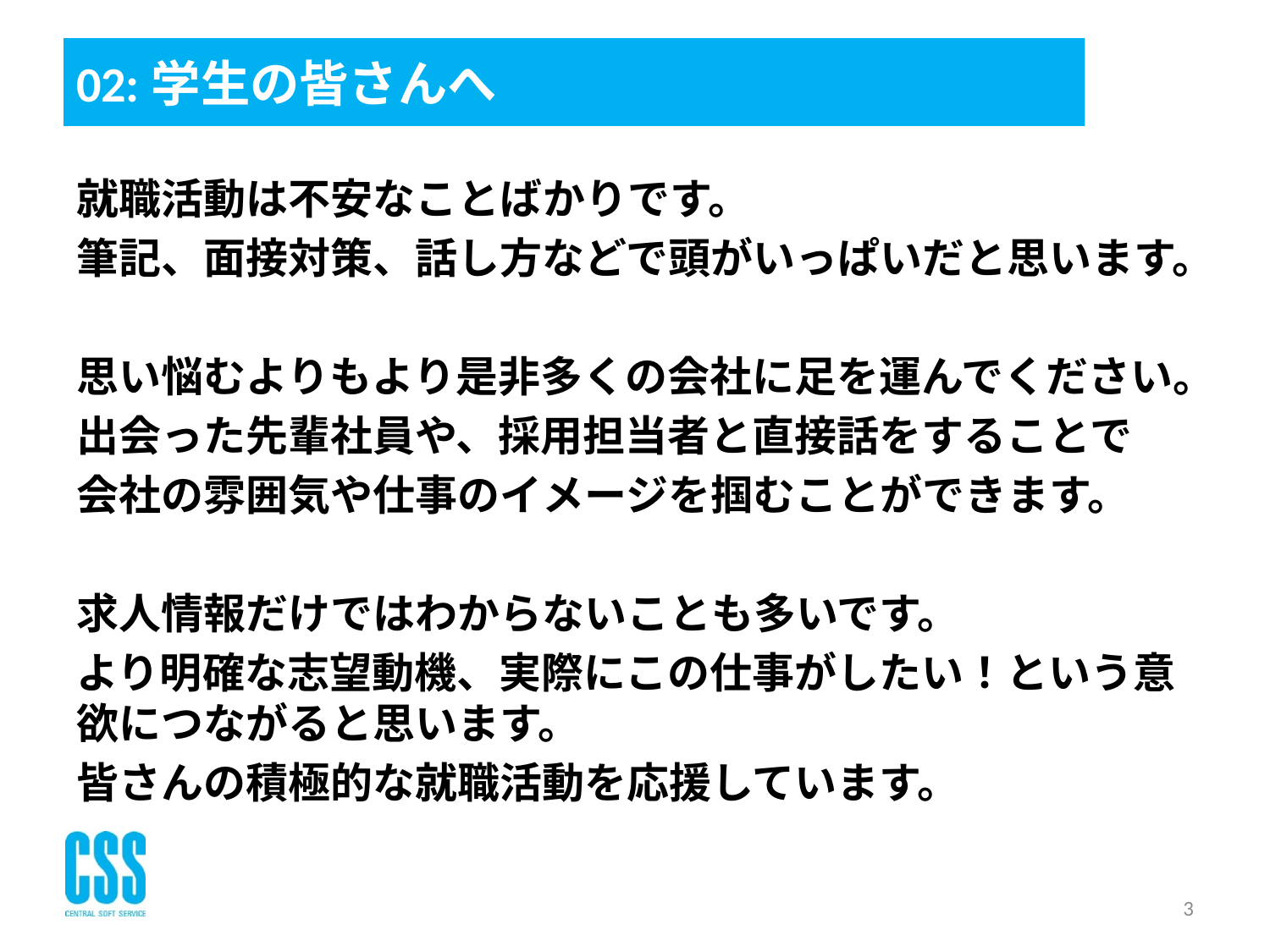

# 02:学生の皆さんへ
就職活動は不安なことばかりです。
筆記、面接対策、話し方などで頭がいっぱいだと思います。

思い悩むよりもより是非多くの会社に足を運んでください。
出会った先輩社員や、採用担当者と直接話をすることで
会社の雰囲気や仕事のイメージを掴むことができます。

求人情報だけではわからないことも多いです。
より明確な志望動機、実際にこの仕事がしたい！という意欲につながると思います。
皆さんの積極的な就職活動を応援しています。
3